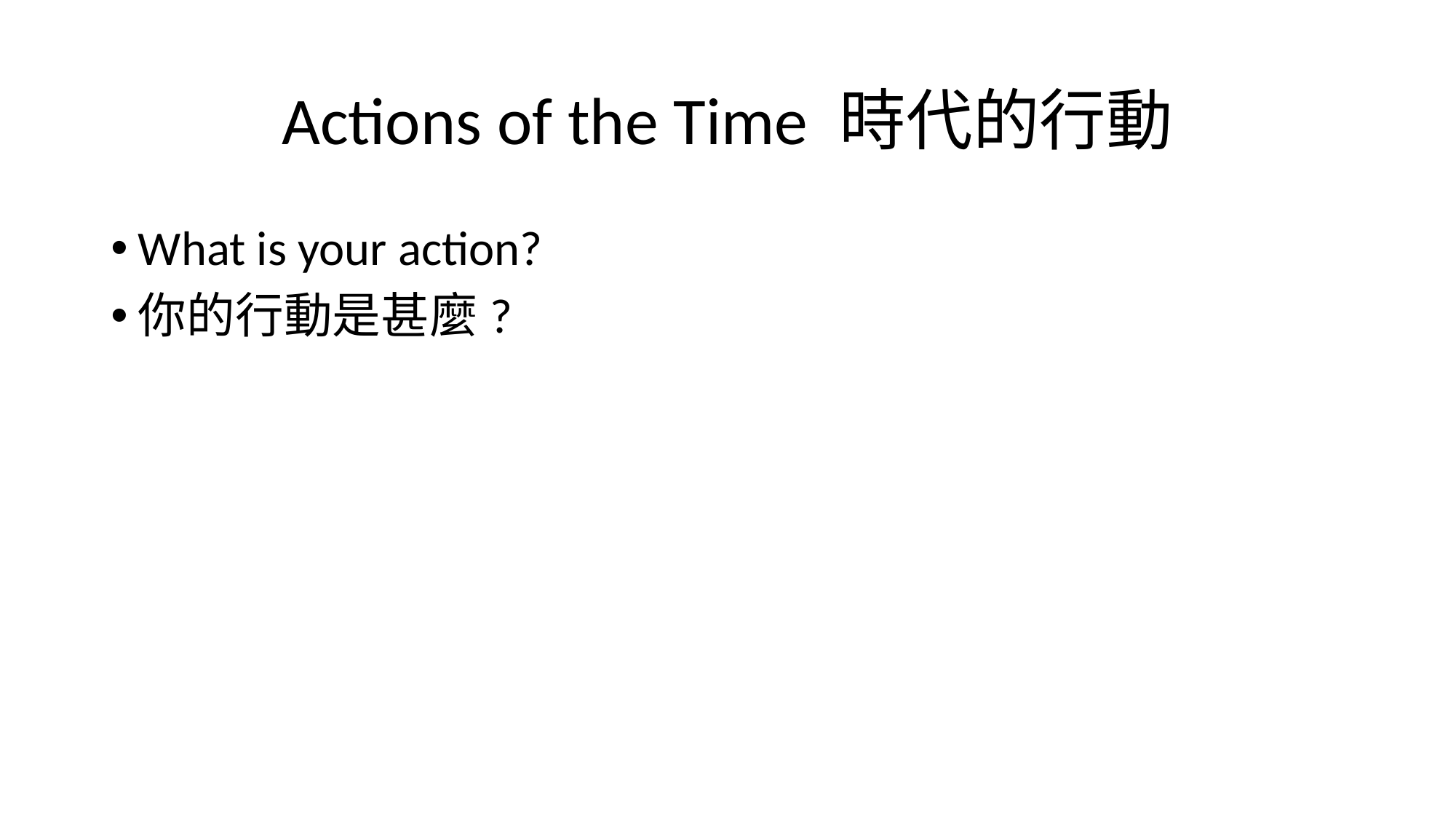

# Actions of the Time 時代的行動
What is your action?
你的行動是甚麼?